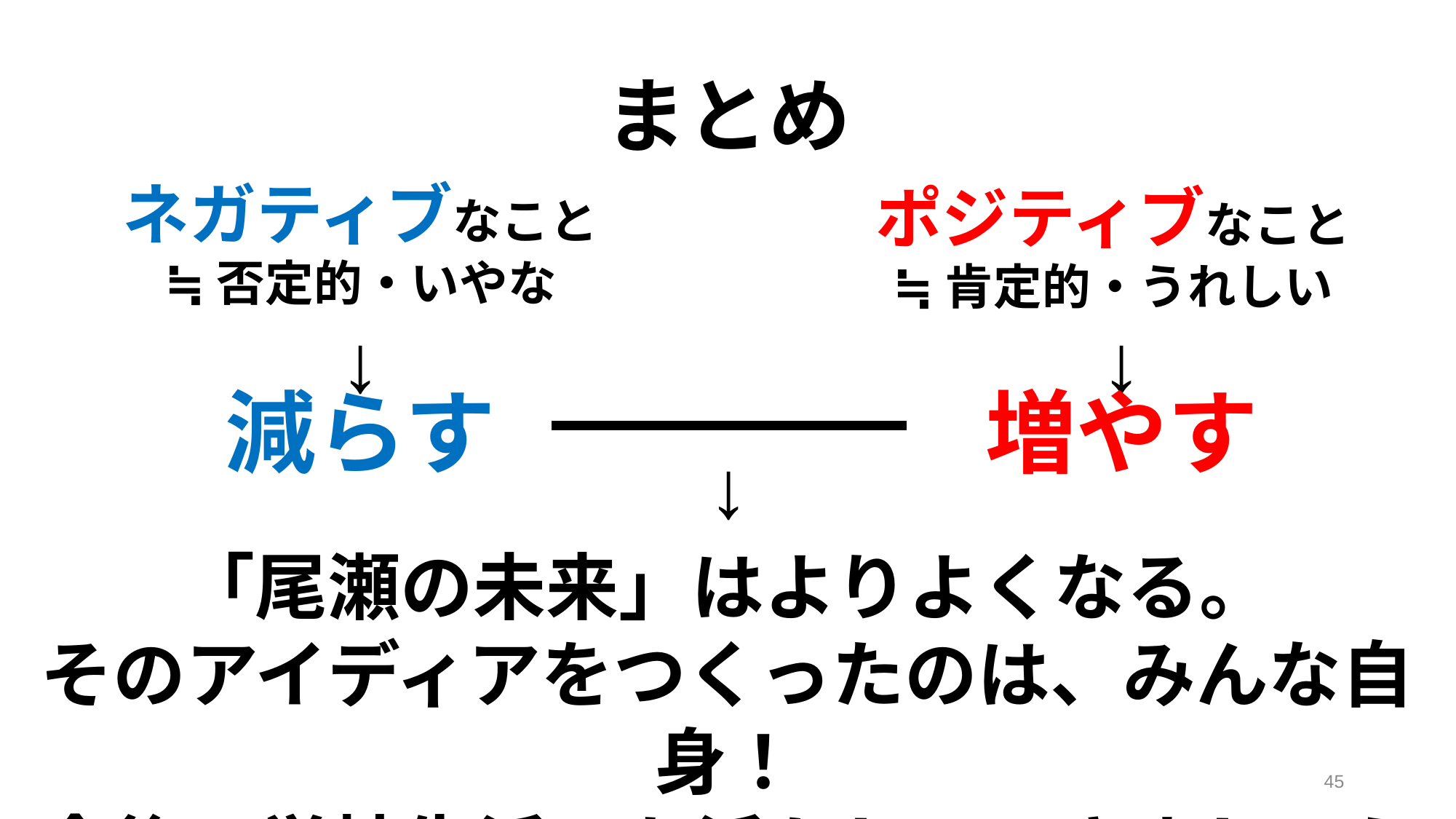

まとめ
ネガティブなこと
≒否定的・いやな
ポジティブなこと
≒肯定的・うれしい
↓
↓
減らす
増やす
↓
↓
「尾瀬の未来」はよりよくなる。
そのアイディアをつくったのは、みんな自身！
今後の学校生活にも活かしていきましょう。
45